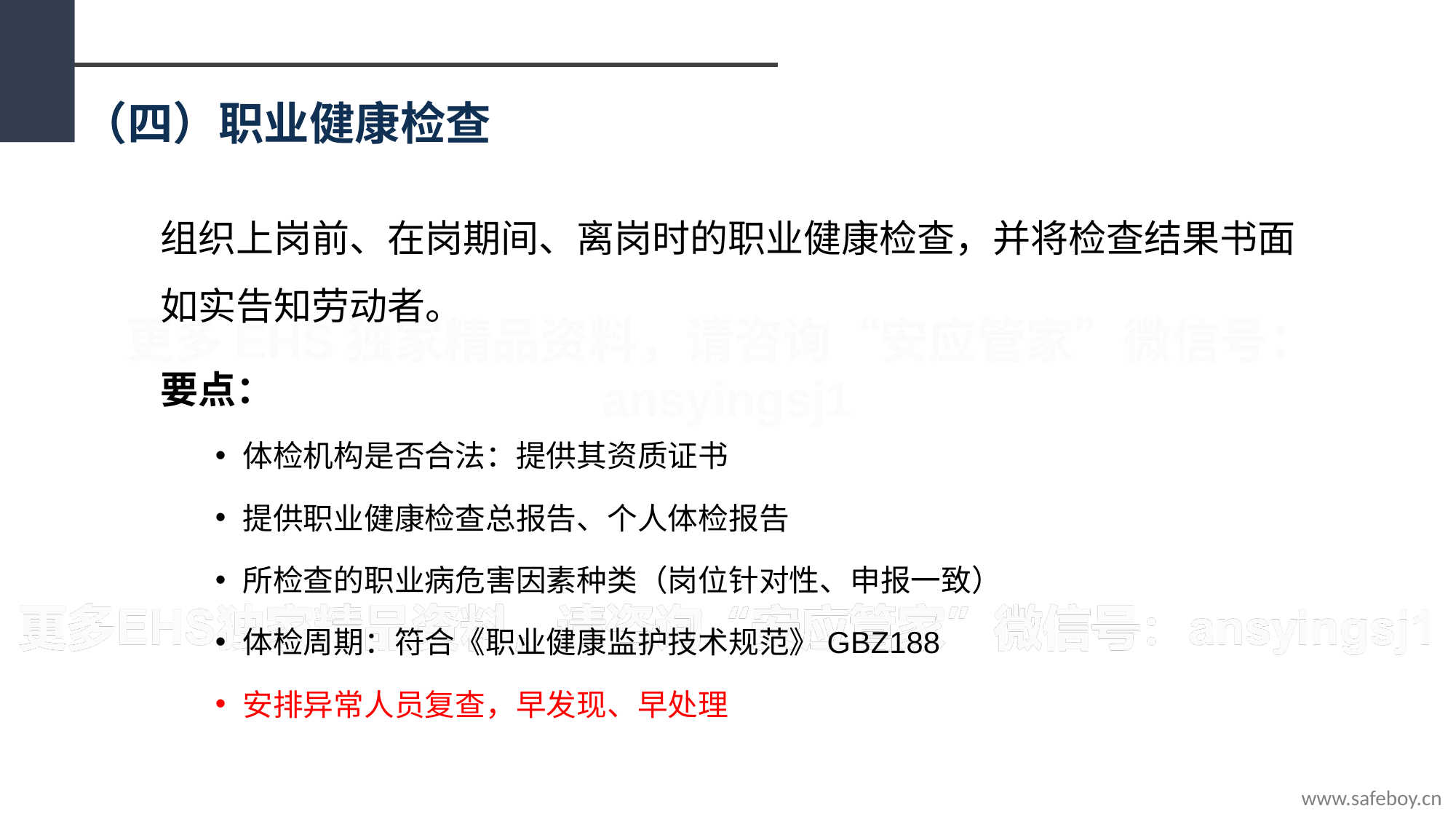

（四）职业健康检查
组织上岗前、在岗期间、离岗时的职业健康检查，并将检查结果书面如实告知劳动者。
要点：
体检机构是否合法：提供其资质证书
提供职业健康检查总报告、个人体检报告
所检查的职业病危害因素种类（岗位针对性、申报一致）
体检周期：符合《职业健康监护技术规范》GBZ188
安排异常人员复查，早发现、早处理